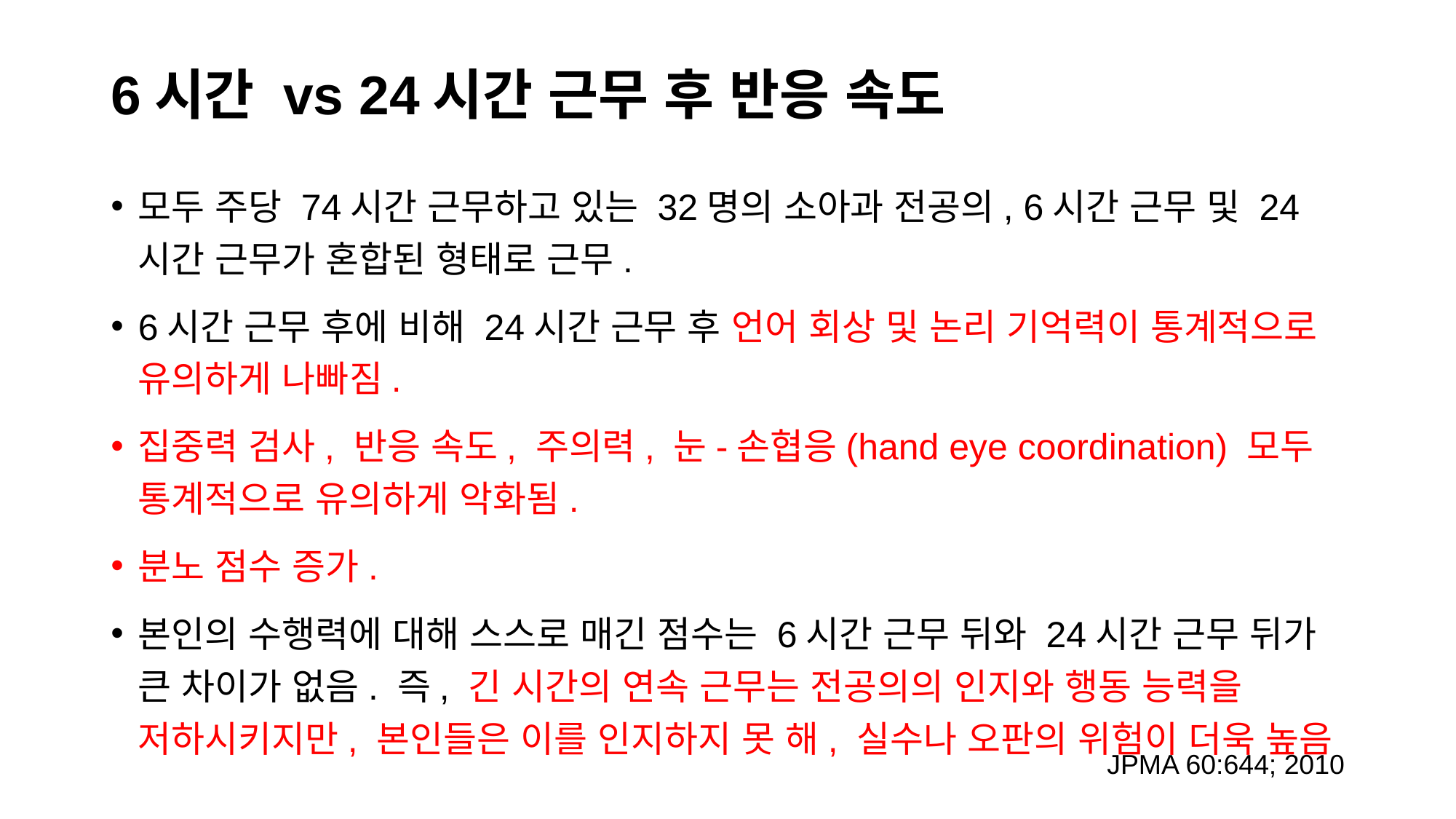

# 6시간 vs 24시간 근무 후 반응 속도
모두 주당 74시간 근무하고 있는 32명의 소아과 전공의, 6시간 근무 및 24시간 근무가 혼합된 형태로 근무.
6시간 근무 후에 비해 24시간 근무 후 언어 회상 및 논리 기억력이 통계적으로 유의하게 나빠짐.
집중력 검사, 반응 속도, 주의력, 눈-손협응(hand eye coordination) 모두 통계적으로 유의하게 악화됨.
분노 점수 증가.
본인의 수행력에 대해 스스로 매긴 점수는 6시간 근무 뒤와 24시간 근무 뒤가 큰 차이가 없음. 즉, 긴 시간의 연속 근무는 전공의의 인지와 행동 능력을 저하시키지만, 본인들은 이를 인지하지 못 해, 실수나 오판의 위험이 더욱 높음

JPMA 60:644; 2010